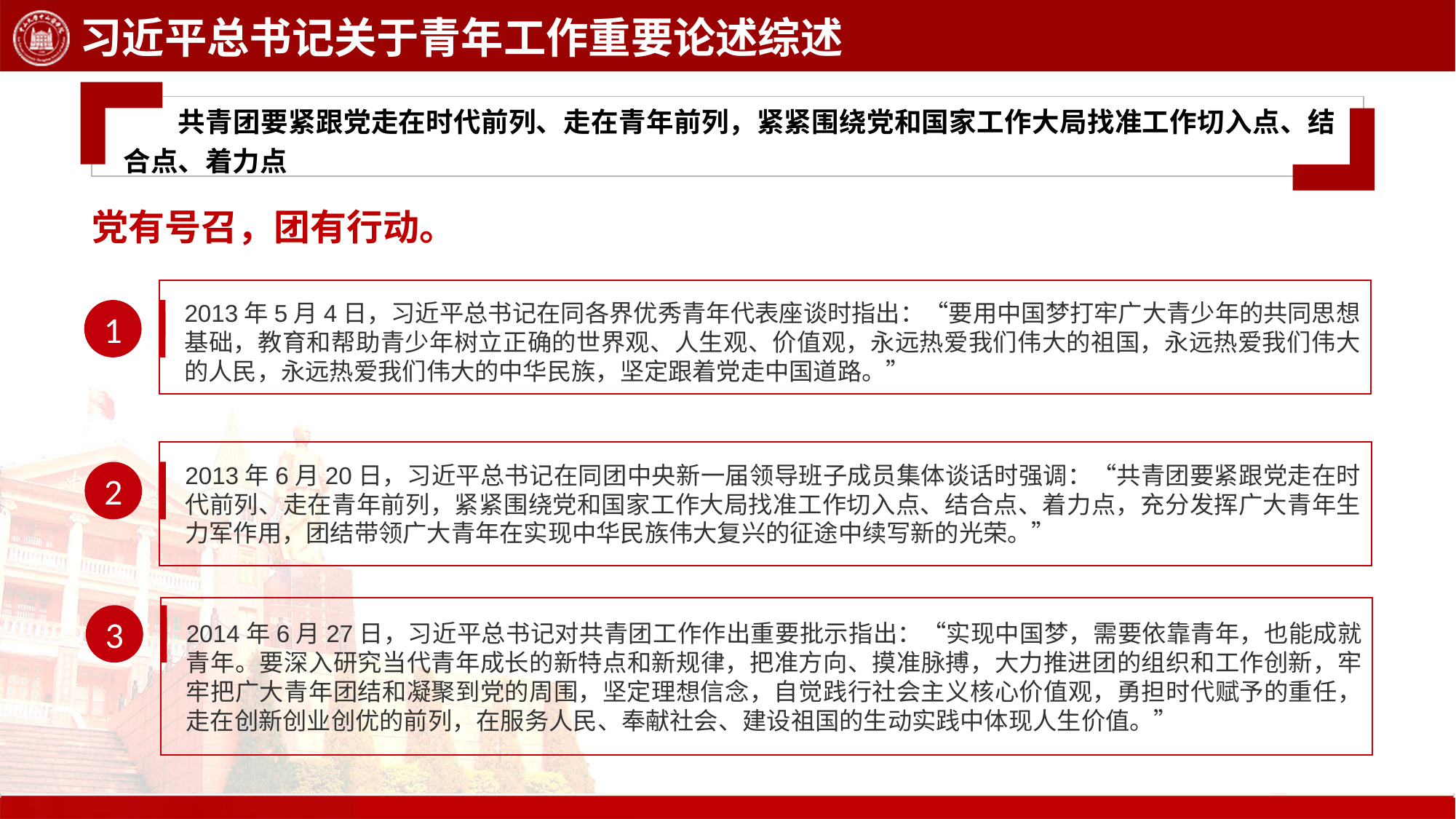

习近平总书记关于青年工作重要论述综述

共青团要紧跟党走在时代前列、走在青年前列，紧紧围绕党和国家工作大局找准工作切入点、结合点、着力点

党有号召，团有行动。

1

2013年5月4日，习近平总书记在同各界优秀青年代表座谈时指出：“要用中国梦打牢广大青少年的共同思想基础，教育和帮助青少年树立正确的世界观、人生观、价值观，永远热爱我们伟大的祖国，永远热爱我们伟大的人民，永远热爱我们伟大的中华民族，坚定跟着党走中国道路。”

2

2013年6月20日，习近平总书记在同团中央新一届领导班子成员集体谈话时强调：“共青团要紧跟党走在时代前列、走在青年前列，紧紧围绕党和国家工作大局找准工作切入点、结合点、着力点，充分发挥广大青年生力军作用，团结带领广大青年在实现中华民族伟大复兴的征途中续写新的光荣。”

3

2014年6月27日，习近平总书记对共青团工作作出重要批示指出：“实现中国梦，需要依靠青年，也能成就青年。要深入研究当代青年成长的新特点和新规律，把准方向、摸准脉搏，大力推进团的组织和工作创新，牢牢把广大青年团结和凝聚到党的周围，坚定理想信念，自觉践行社会主义核心价值观，勇担时代赋予的重任，走在创新创业创优的前列，在服务人民、奉献社会、建设祖国的生动实践中体现人生价值。”